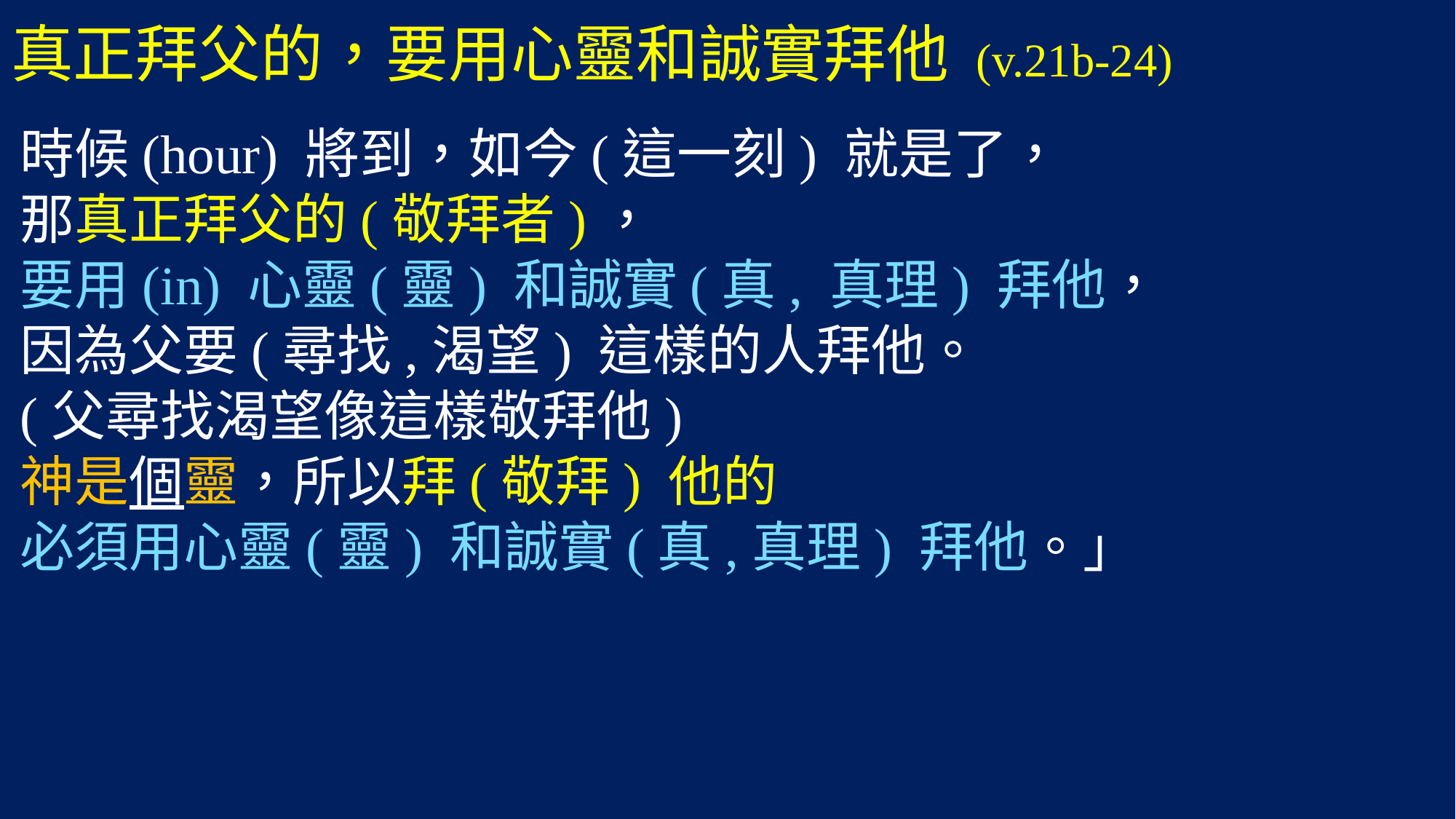

# 真正拜父的，要用心靈和誠實拜他 (v.21b-24)
時候(hour) 將到，如今(這一刻) 就是了，
那真正拜父的(敬拜者)，
要用(in) 心靈(靈) 和誠實(真, 真理) 拜他，
因為父要(尋找,渴望) 這樣的人拜他。
(父尋找渴望像這樣敬拜他)
神是個靈，所以拜(敬拜) 他的
必須用心靈(靈) 和誠實(真,真理) 拜他。」